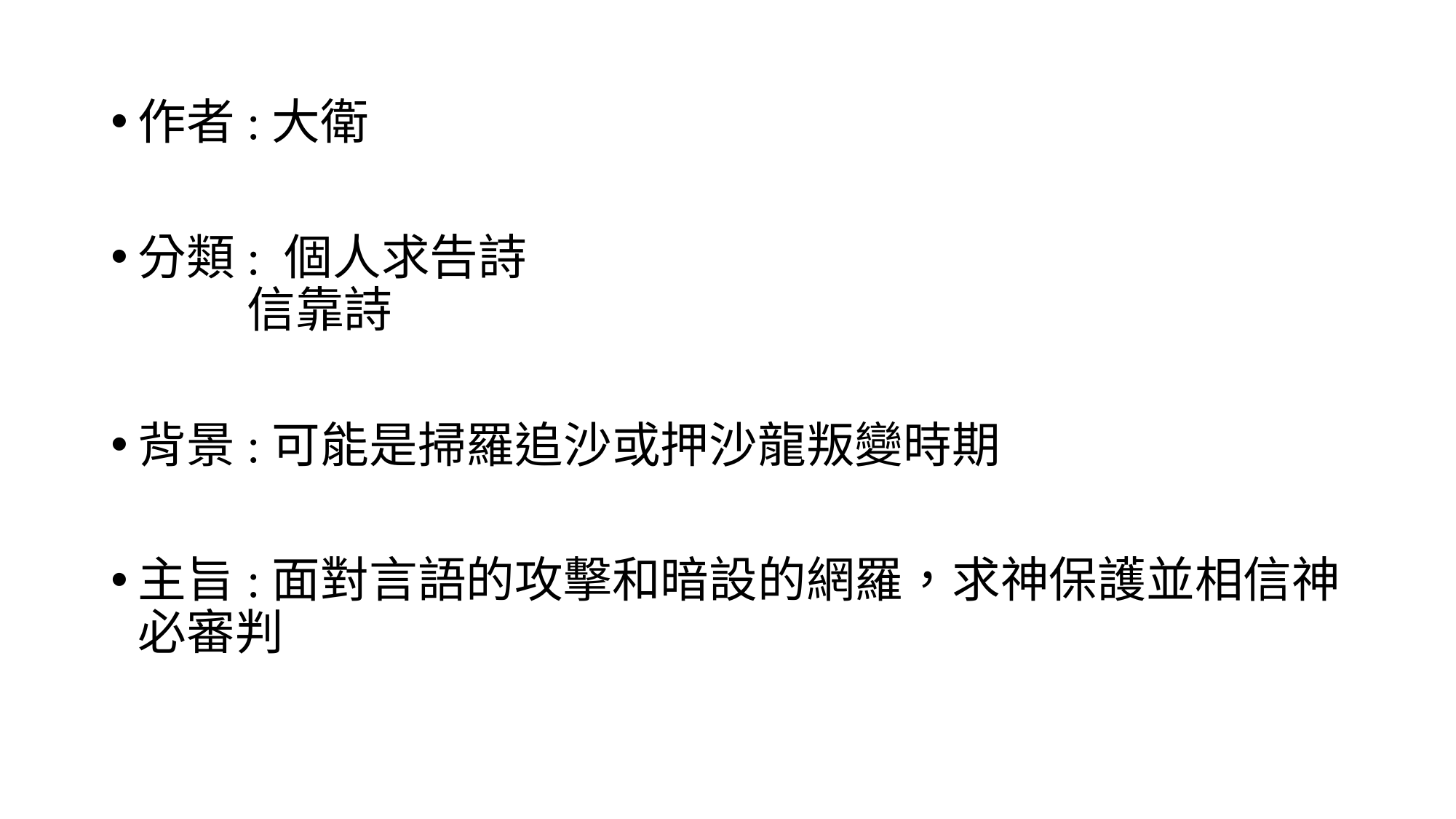

作者:大衛

分類: 個人求告詩
          信靠詩

背景:可能是掃羅追沙或押沙龍叛變時期

主旨:面對言語的攻擊和暗設的網羅，求神保護並相信神必審判